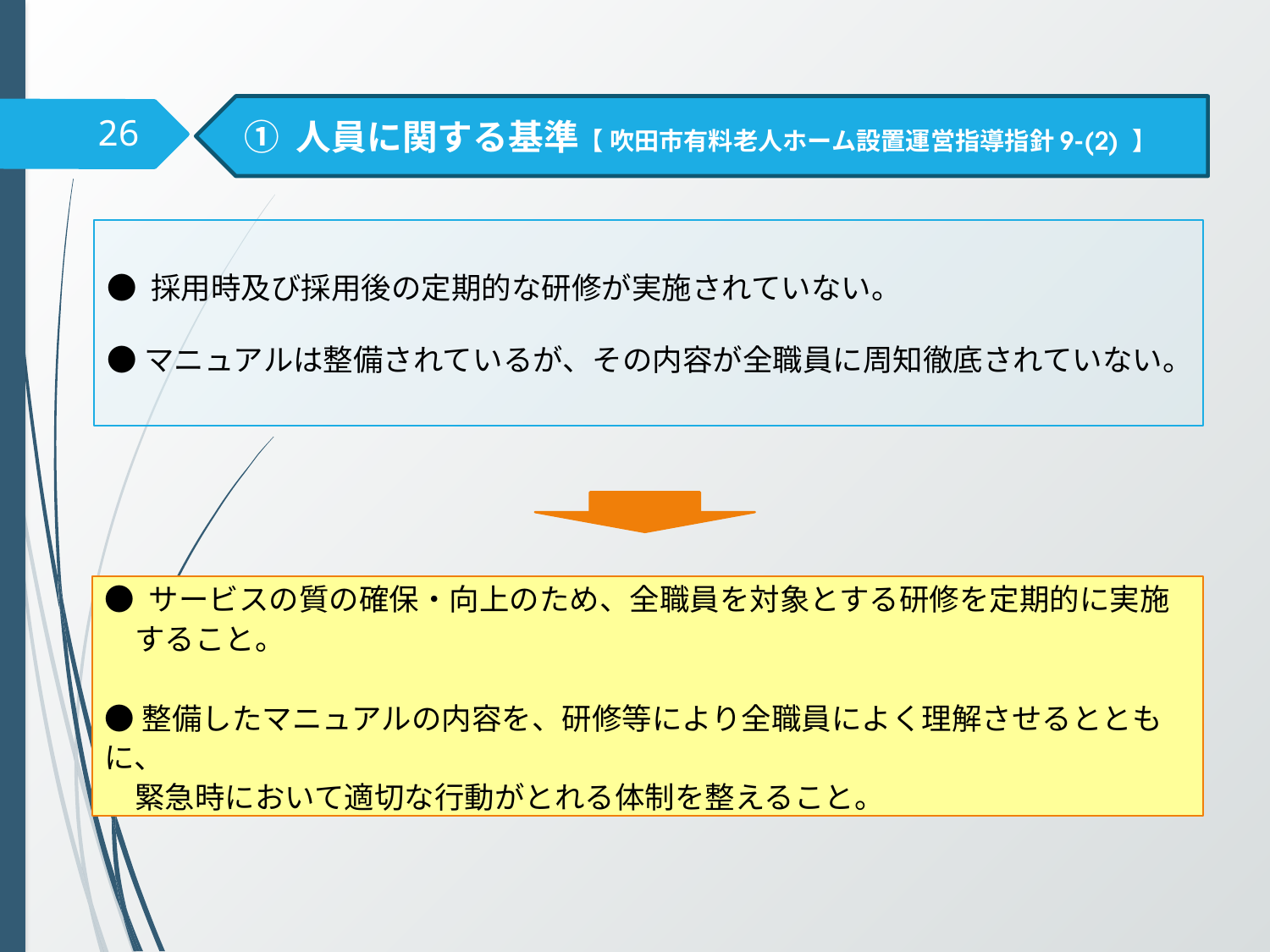

① 人員に関する基準【 吹田市有料老人ホーム設置運営指導指針9-(2) 】
26
● 採用時及び採用後の定期的な研修が実施されていない。

●マニュアルは整備されているが、その内容が全職員に周知徹底されていない。

● サービスの質の確保・向上のため、全職員を対象とする研修を定期的に実施
　すること。

●整備したマニュアルの内容を、研修等により全職員によく理解させるとともに、
　緊急時において適切な行動がとれる体制を整えること。